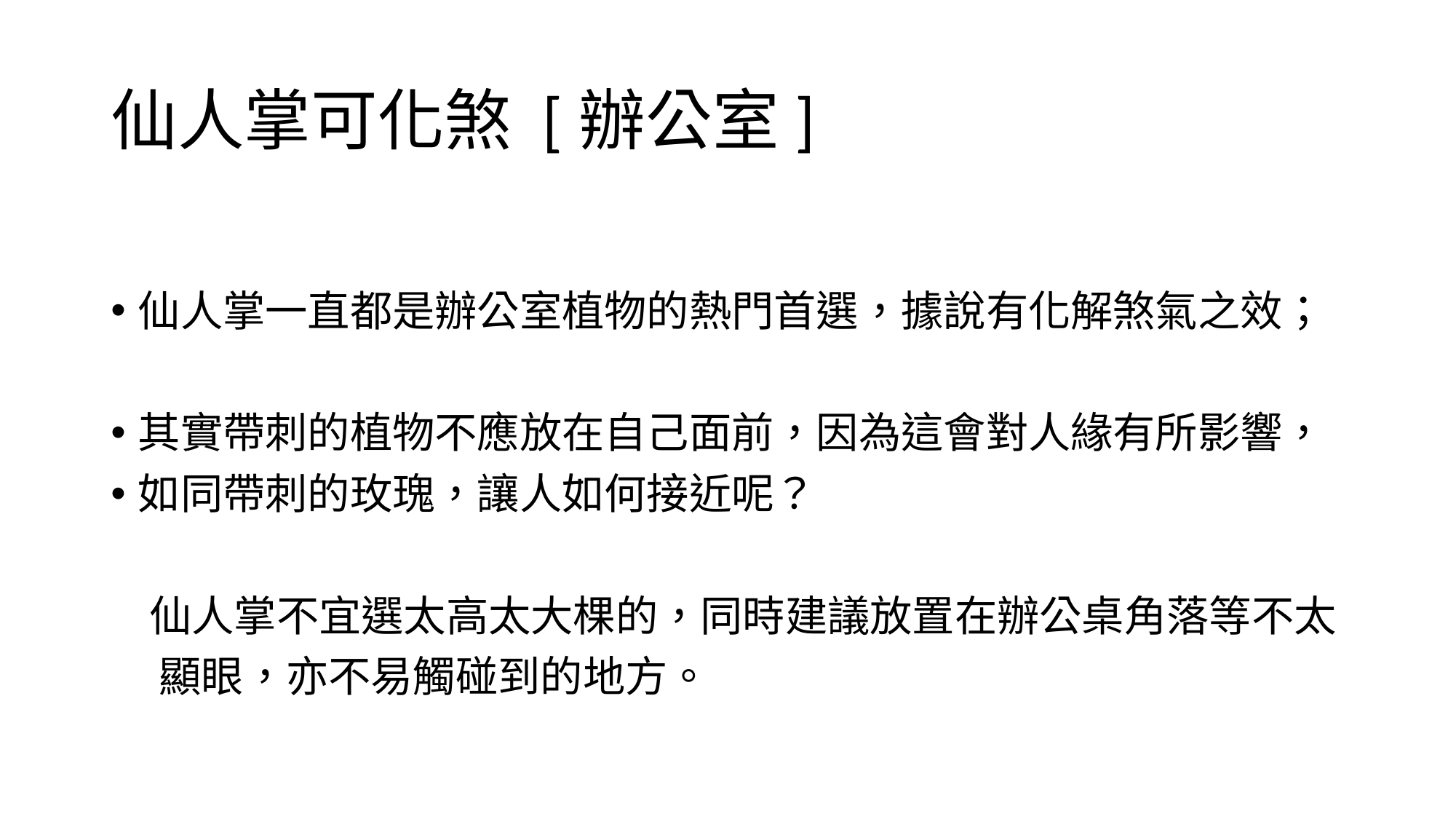

# 仙人掌可化煞 [辦公室]

仙人掌一直都是辦公室植物的熱門首選，據說有化解煞氣之效；

其實帶刺的植物不應放在自己面前，因為這會對人緣有所影響，
如同帶刺的玫瑰，讓人如何接近呢？

   仙人掌不宜選太高太大棵的，同時建議放置在辦公桌角落等不太
    顯眼，亦不易觸碰到的地方。